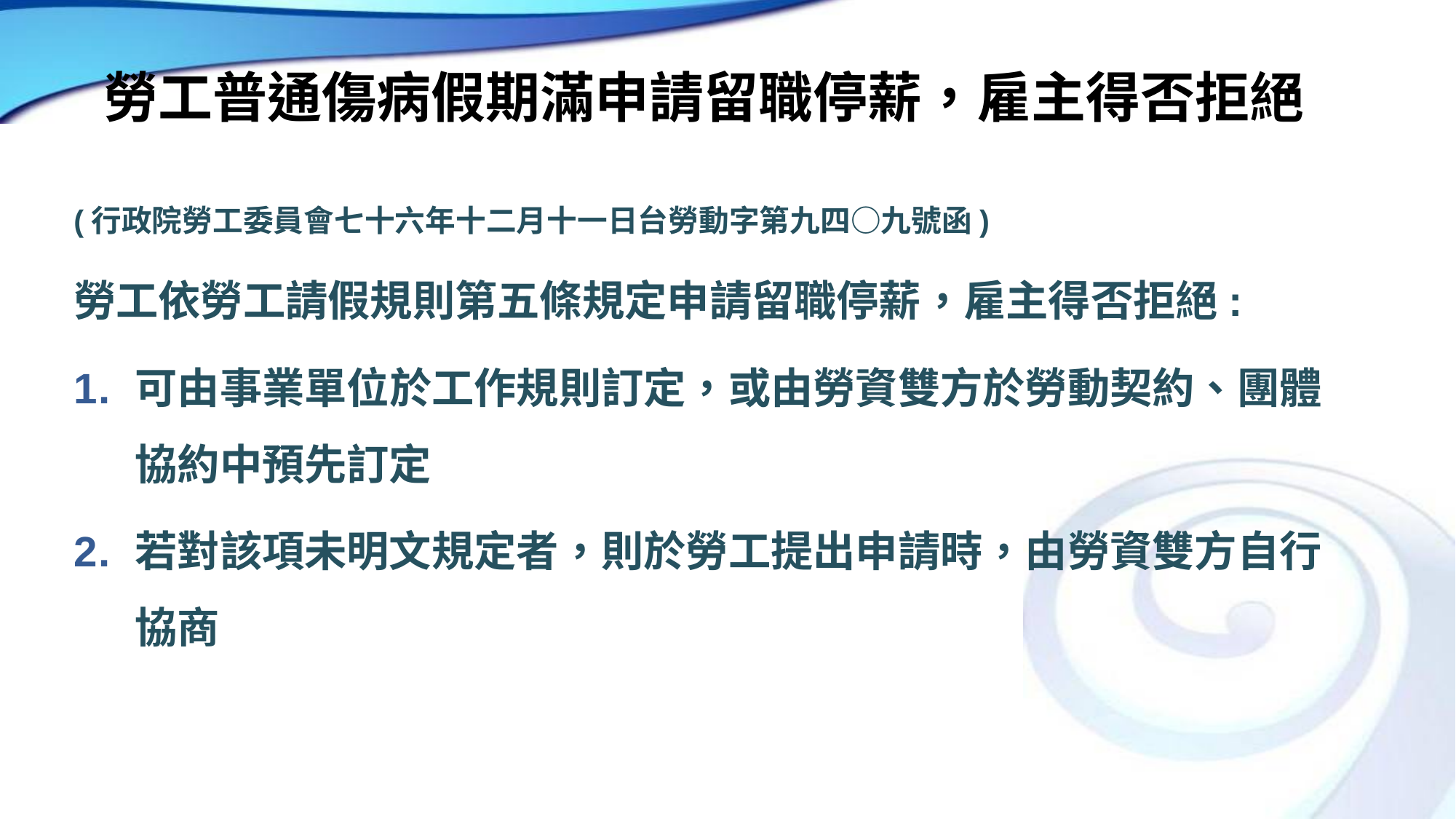

# 勞工普通傷病假期滿申請留職停薪，雇主得否拒絕
(行政院勞工委員會七十六年十二月十一日台勞動字第九四○九號函)
勞工依勞工請假規則第五條規定申請留職停薪，雇主得否拒絕:
可由事業單位於工作規則訂定，或由勞資雙方於勞動契約、團體協約中預先訂定
若對該項未明文規定者，則於勞工提出申請時，由勞資雙方自行協商